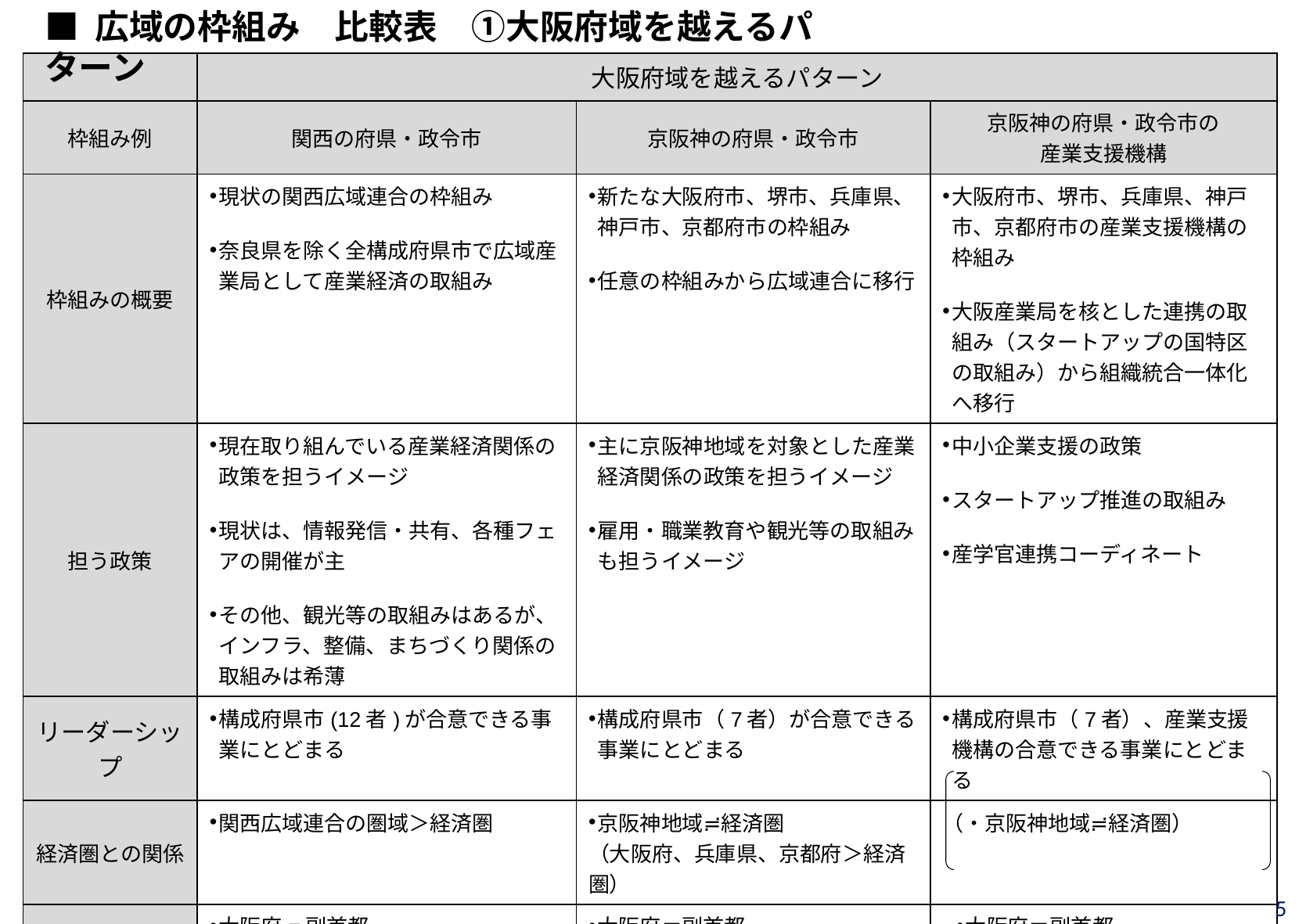

■ 広域の枠組み　比較表　①大阪府域を越えるパターン
|  | 大阪府域を越えるパターン |  |  |
| --- | --- | --- | --- |
| 枠組み例 | 関西の府県・政令市 | 京阪神の府県・政令市 | 京阪神の府県・政令市の 産業支援機構 |
| 枠組みの概要 | 現状の関西広域連合の枠組み 奈良県を除く全構成府県市で広域産業局として産業経済の取組み | 新たな大阪府市、堺市、兵庫県、神戸市、京都府市の枠組み 任意の枠組みから広域連合に移行 | 大阪府市、堺市、兵庫県、神戸市、京都府市の産業支援機構の枠組み 大阪産業局を核とした連携の取組み（スタートアップの国特区の取組み）から組織統合一体化へ移行 |
| 担う政策 | 現在取り組んでいる産業経済関係の政策を担うイメージ 現状は、情報発信・共有、各種フェアの開催が主 その他、観光等の取組みはあるが、インフラ、整備、まちづくり関係の取組みは希薄 | 主に京阪神地域を対象とした産業経済関係の政策を担うイメージ 雇用・職業教育や観光等の取組みも担うイメージ | 中小企業支援の政策 スタートアップ推進の取組み 産学官連携コーディネート |
| リーダーシップ | 構成府県市(12者)が合意できる事業にとどまる | 構成府県市（7者）が合意できる事業にとどまる | 構成府県市（7者）、産業支援機構の合意できる事業にとどまる |
| 経済圏との関係 | 関西広域連合の圏域＞経済圏 | 京阪神地域≓経済圏 （大阪府、兵庫県、京都府＞経済圏） | （・京阪神地域≓経済圏） |
| 副首都との関係 | 大阪府=副首都 関西広域連合の圏域＝副首都圏 | 大阪府＝副首都 大阪府、兵庫県、京都府の圏域 ＝副首都圏 | 大阪府＝副首都 　 大阪府、兵庫県、京都府の圏域 　＝副首都圏 |

5